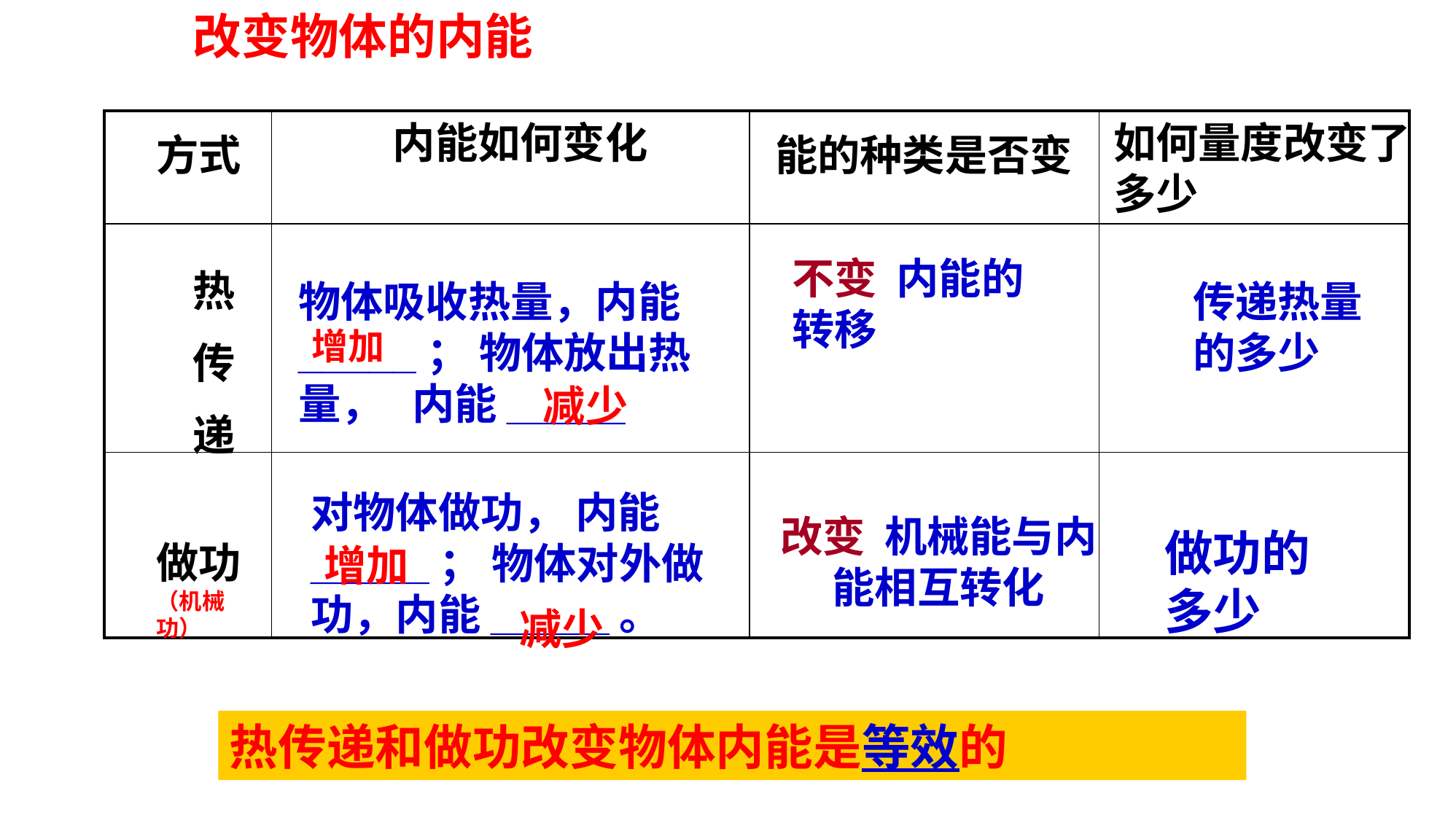

改变物体的内能
内能如何变化
|  |  |  |  |
| --- | --- | --- | --- |
|  |  |  |  |
|  |  |  |  |
如何量度改变了多少
方式
能的种类是否变
不变  内能的转移
热
传
递
物体吸收热量，内能_____； 物体放出热量，   内能_____
传递热量的多少
增加
减少
对物体做功， 内能_____； 物体对外做功，内能_____。
改变  机械能与内能相互转化
做功的多少
做功（机械功）
增加
减少
热传递和做功改变物体内能是等效的